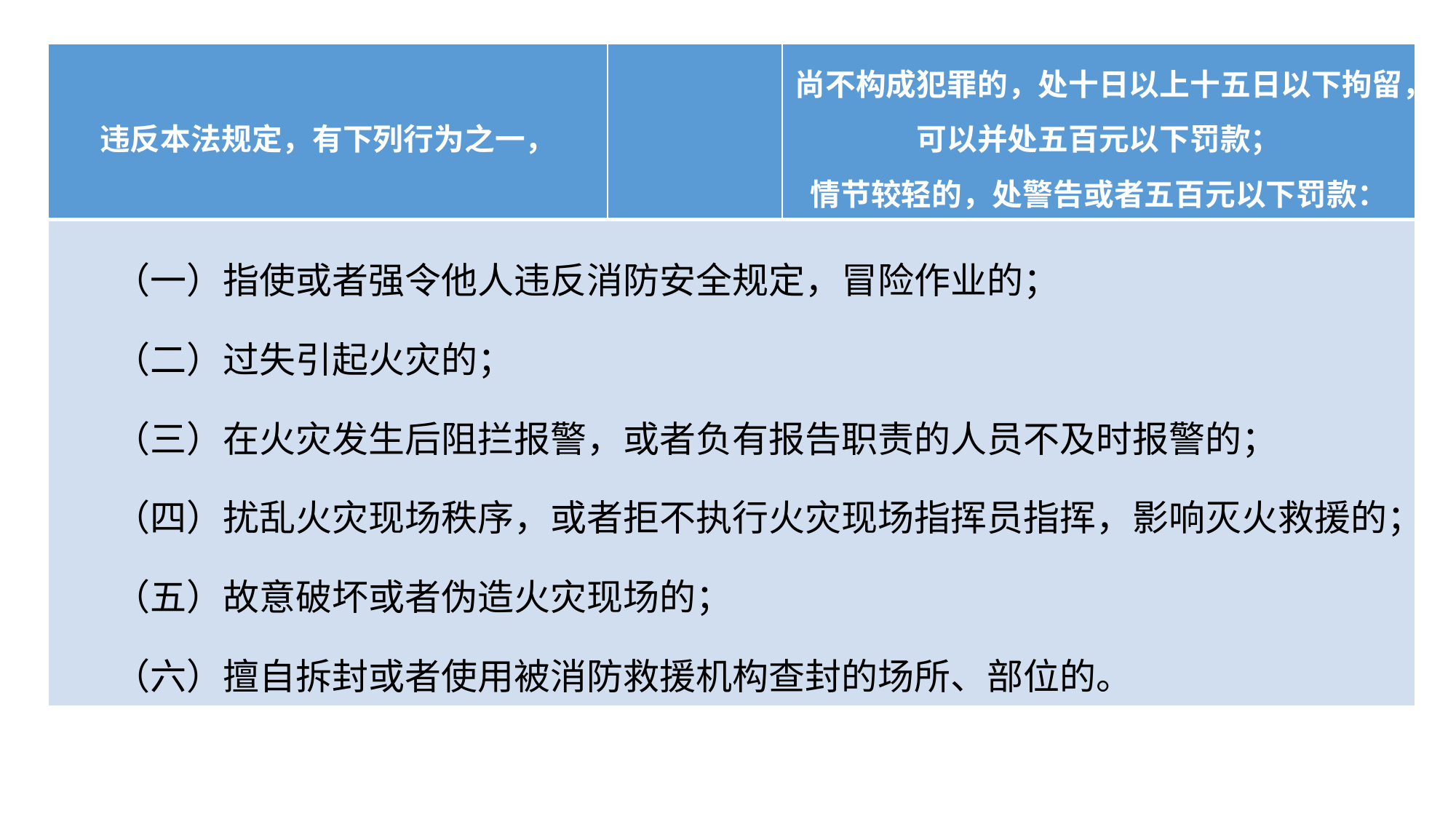

#
| 违反本法规定，有下列行为之一， |  | 尚不构成犯罪的，处十日以上十五日以下拘留，可以并处五百元以下罚款； 情节较轻的，处警告或者五百元以下罚款： |
| --- | --- | --- |
| （一）指使或者强令他人违反消防安全规定，冒险作业的； （二）过失引起火灾的； （三）在火灾发生后阻拦报警，或者负有报告职责的人员不及时报警的； （四）扰乱火灾现场秩序，或者拒不执行火灾现场指挥员指挥，影响灭火救援的； （五）故意破坏或者伪造火灾现场的； （六）擅自拆封或者使用被消防救援机构查封的场所、部位的。 |  |  |